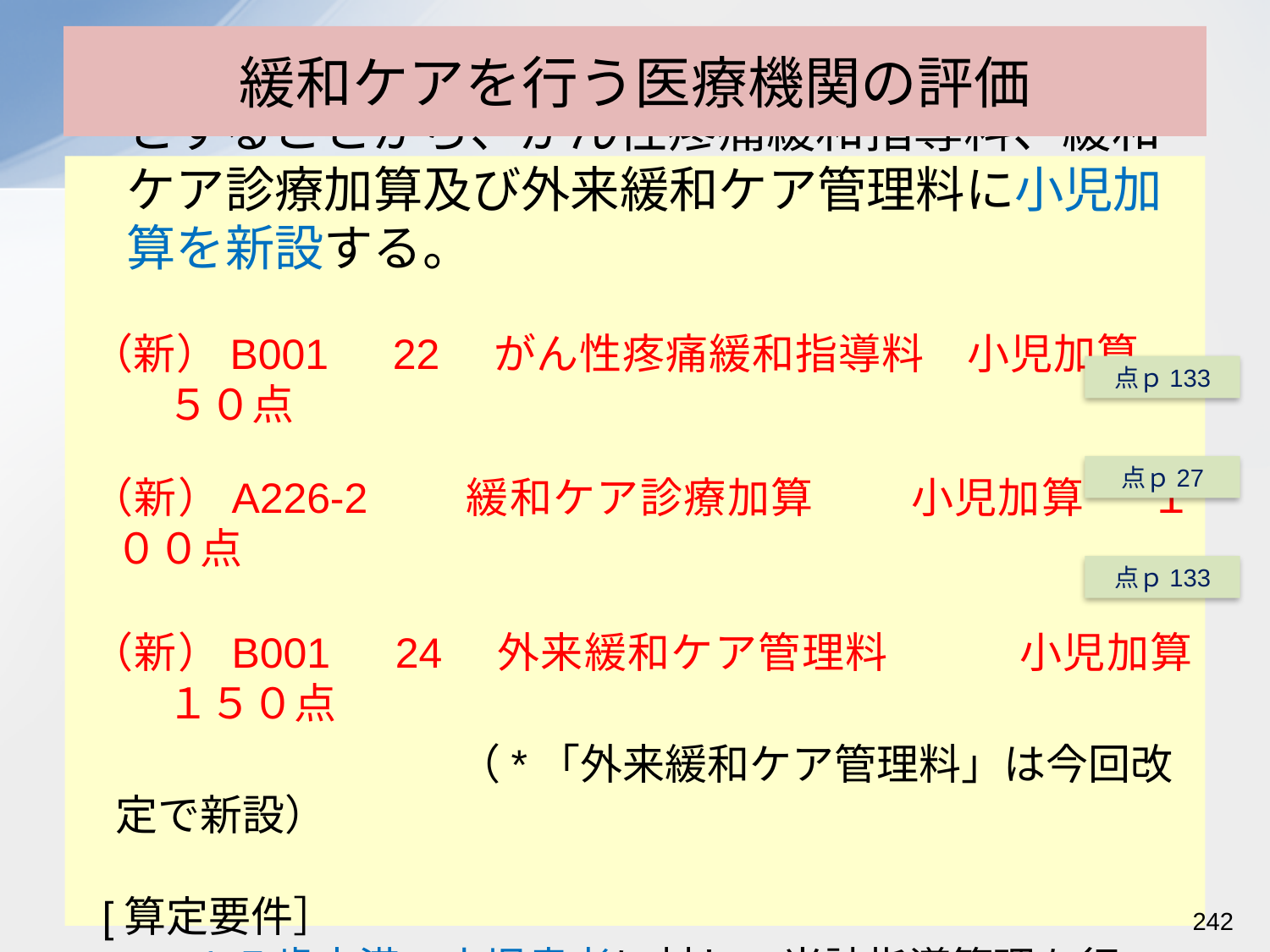

# 緩和ケアを行う医療機関の評価
◆小児の緩和ケアについては、特別な配慮を必要とすることから、がん性疼痛緩和指導料、緩和ケア診療加算及び外来緩和ケア管理料に小児加算を新設する。

（新）B001　22　がん性疼痛緩和指導料　小児加算 　　 ５０点
（新）A226-2　　緩和ケア診療加算         小児加算　  １００点
（新）B001　24　外来緩和ケア管理料　　　小児加算　 １５０点
 　　　　　　　　 （*「外来緩和ケア管理料」は今回改定で新設）

[算定要件］
１５歳未満の小児患者に対し、当該指導管理を行った場合に算定する。
点ｐ133
点ｐ27
点ｐ133
242